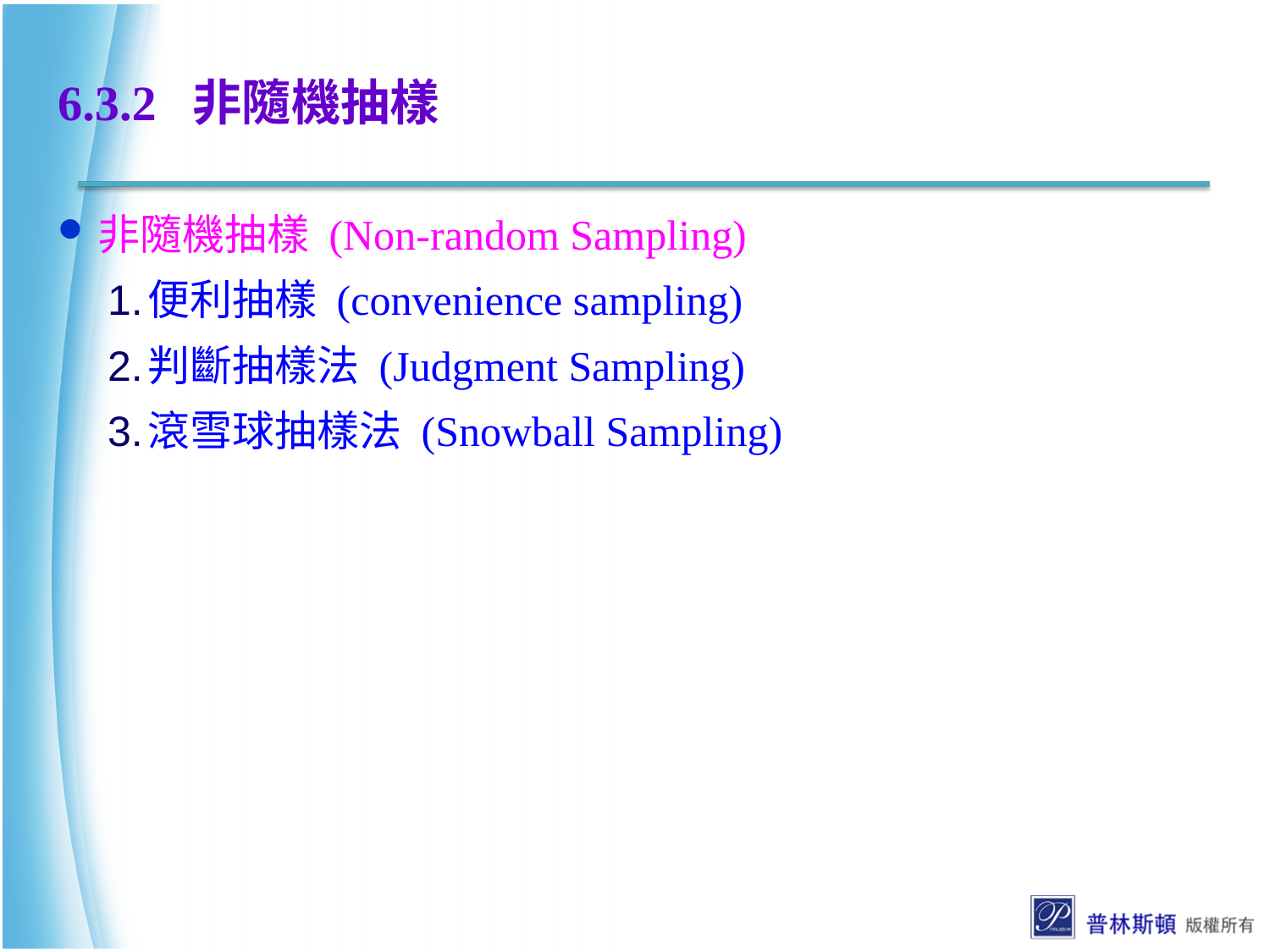

# 6.3.2  非隨機抽樣
非隨機抽樣 (Non-random Sampling)
便利抽樣 (convenience sampling)
判斷抽樣法 (Judgment Sampling)
滾雪球抽樣法 (Snowball Sampling)